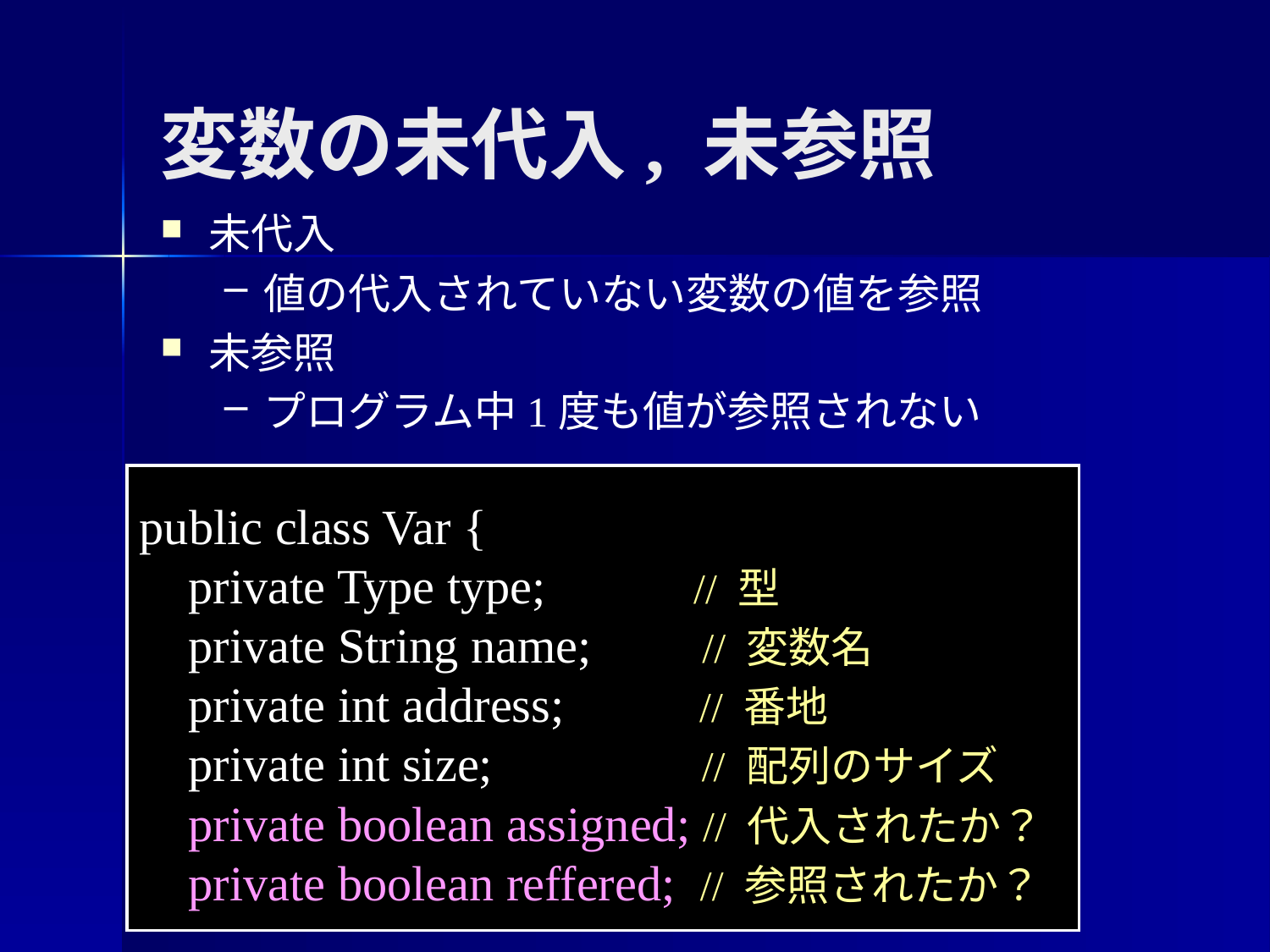

変数の未代入, 未参照
未代入
値の代入されていない変数の値を参照
未参照
プログラム中1度も値が参照されない
public class Var {
    private Type type;            // 型
    private String name;         // 変数名
    private int address;           // 番地
    private int size;                 // 配列のサイズ

    private boolean assigned; // 代入されたか？
    private boolean reffered;  // 参照されたか？